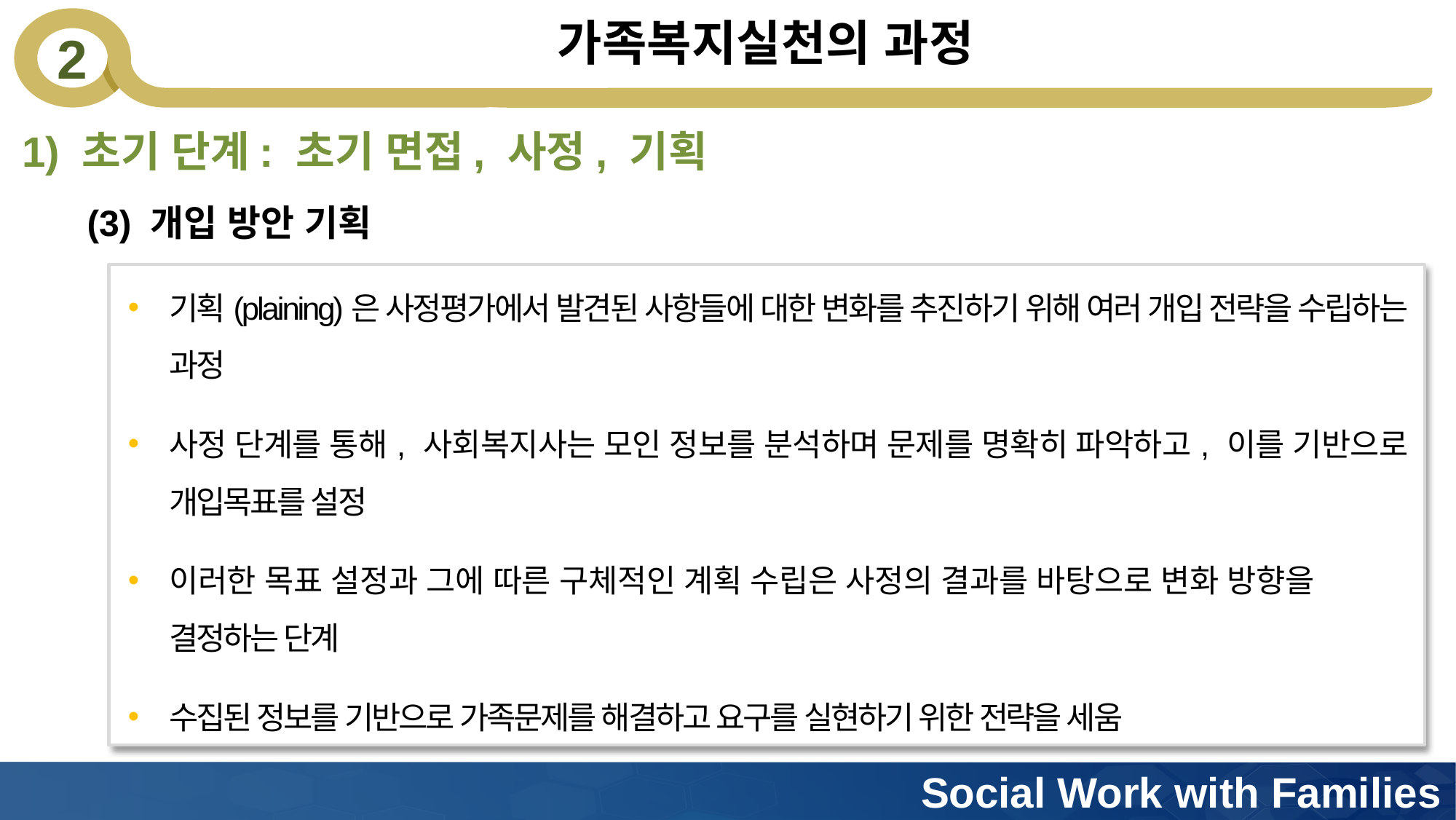

# 가족복지실천의 과정
1) 초기 단계: 초기 면접, 사정, 기획
(3) 개입 방안 기획
기획(plaining)은 사정평가에서 발견된 사항들에 대한 변화를 추진하기 위해 여러 개입 전략을 수립하는 과정

사정 단계를 통해, 사회복지사는 모인 정보를 분석하며 문제를 명확히 파악하고, 이를 기반으로 개입목표를 설정

이러한 목표 설정과 그에 따른 구체적인 계획 수립은 사정의 결과를 바탕으로 변화 방향을            결정하는 단계

수집된 정보를 기반으로 가족문제를 해결하고 요구를 실현하기 위한 전략을 세움